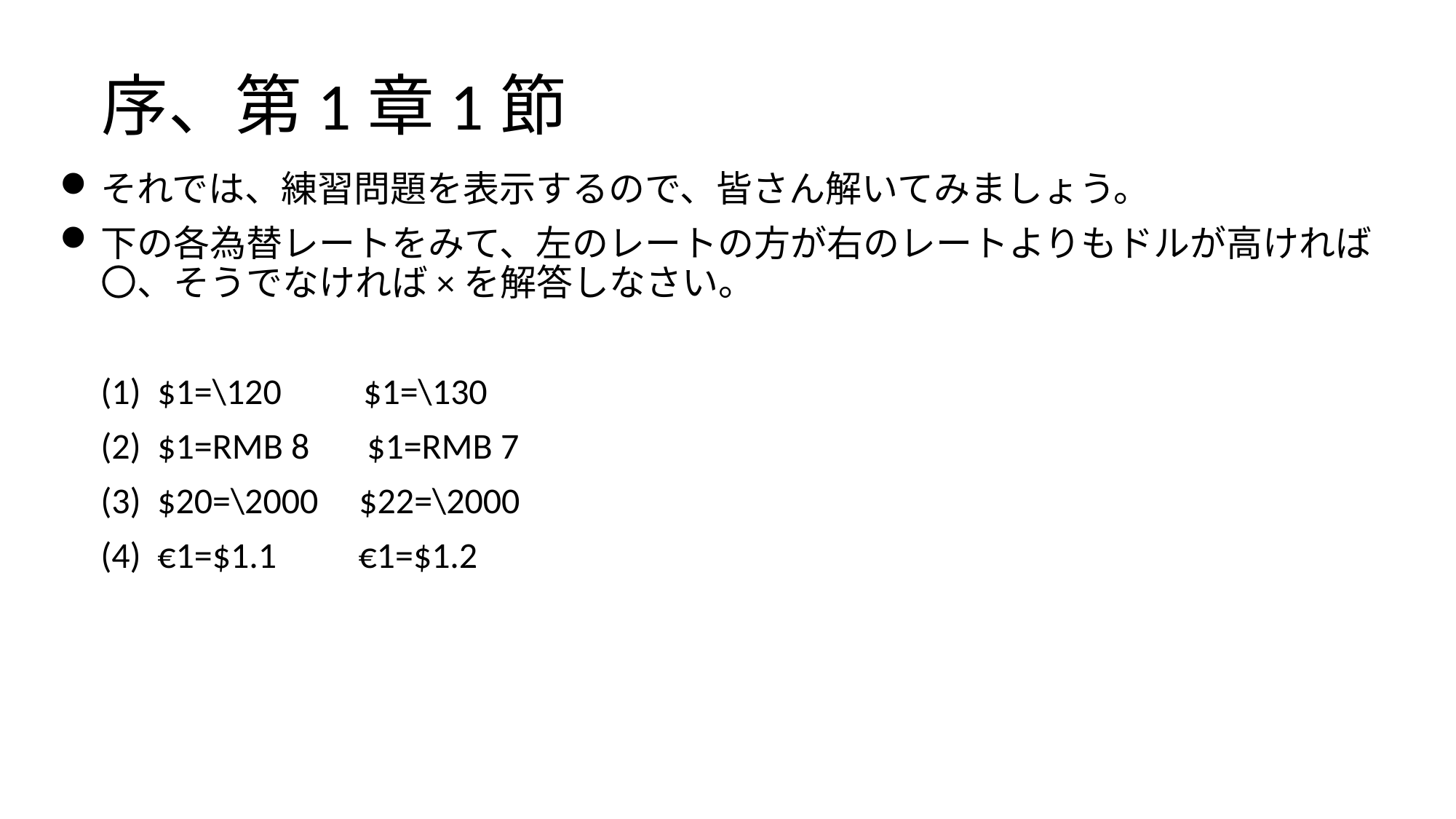

# 序、第1章1節
それでは、練習問題を表示するので、皆さん解いてみましょう。
下の各為替レートをみて、左のレートの方が右のレートよりもドルが高ければ〇、そうでなければ×を解答しなさい。

     (1)  $1=\120          $1=\130
     (2)  $1=RMB 8       $1=RMB 7
     (3)  $20=\2000     $22=\2000
     (4)  €1=$1.1          €1=$1.2